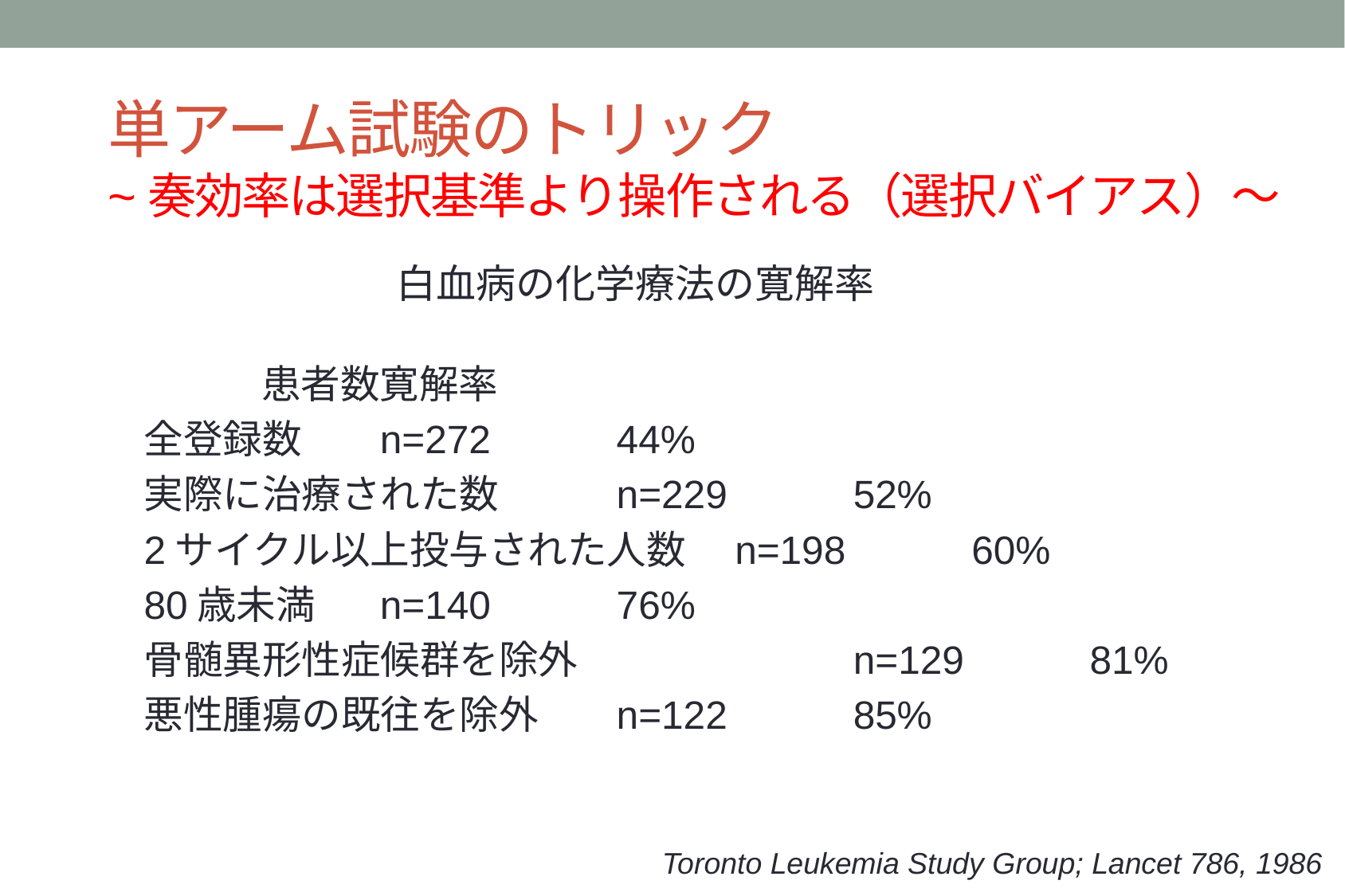

# 単アーム試験のトリック ~奏効率は選択基準より操作される（選択バイアス）～
白血病の化学療法の寛解率
	患者数				寛解率
全登録数		n=272 		44%
実際に治療された数		n=229 		52%
2サイクル以上投与された人数	n=198 		60%
80歳未満		n=140 		76%
骨髄異形性症候群を除外　		n=129 		81%
悪性腫瘍の既往を除外　		n=122 		85%

Toronto Leukemia Study Group; Lancet 786, 1986